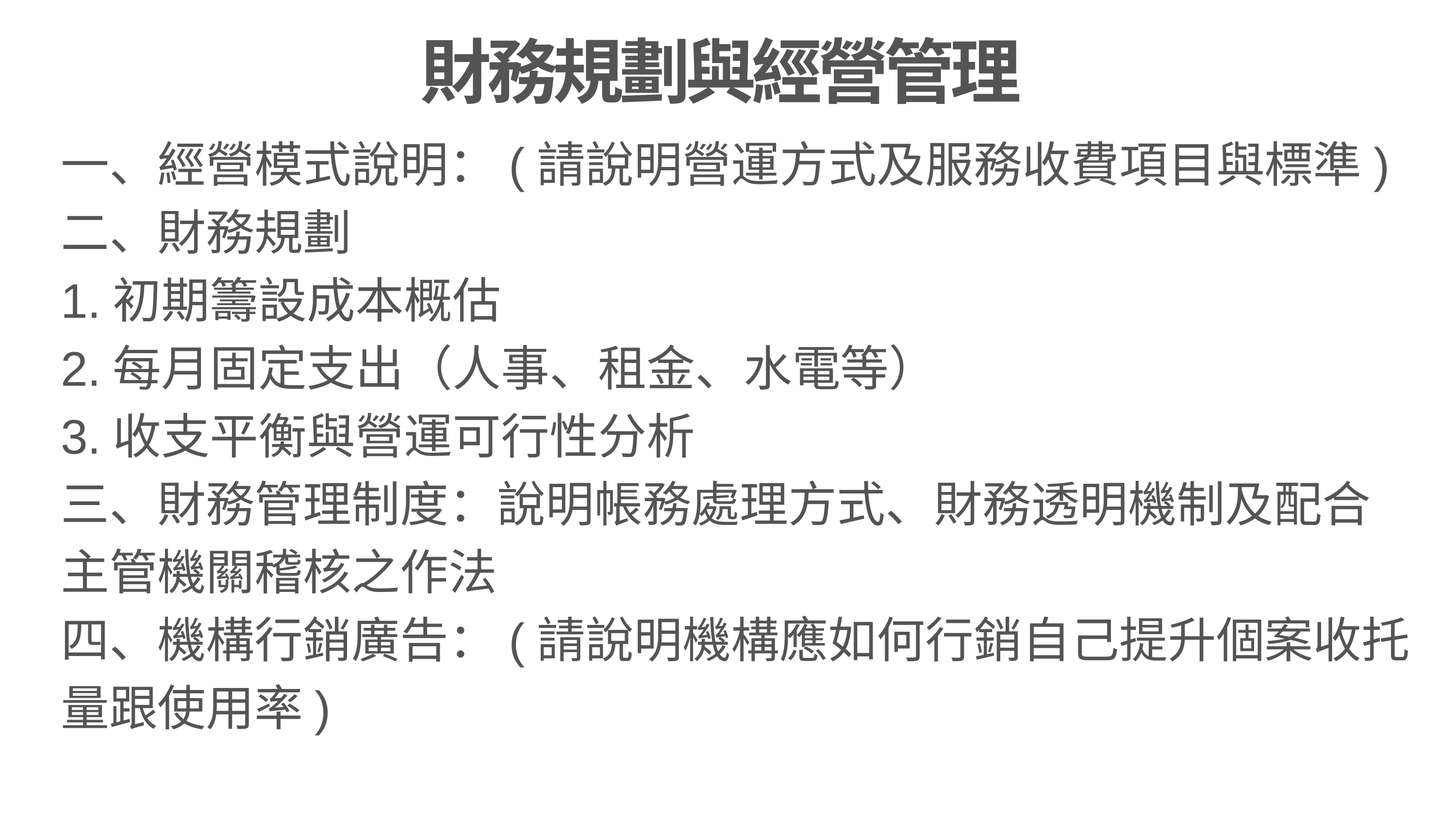

財務規劃與經營管理
一、經營模式說明：(請說明營運方式及服務收費項目與標準)
二、財務規劃
1.初期籌設成本概估
2.每月固定支出（人事、租金、水電等）
3.收支平衡與營運可行性分析
三、財務管理制度：說明帳務處理方式、財務透明機制及配合主管機關稽核之作法
四、機構行銷廣告：(請說明機構應如何行銷自己提升個案收托量跟使用率)